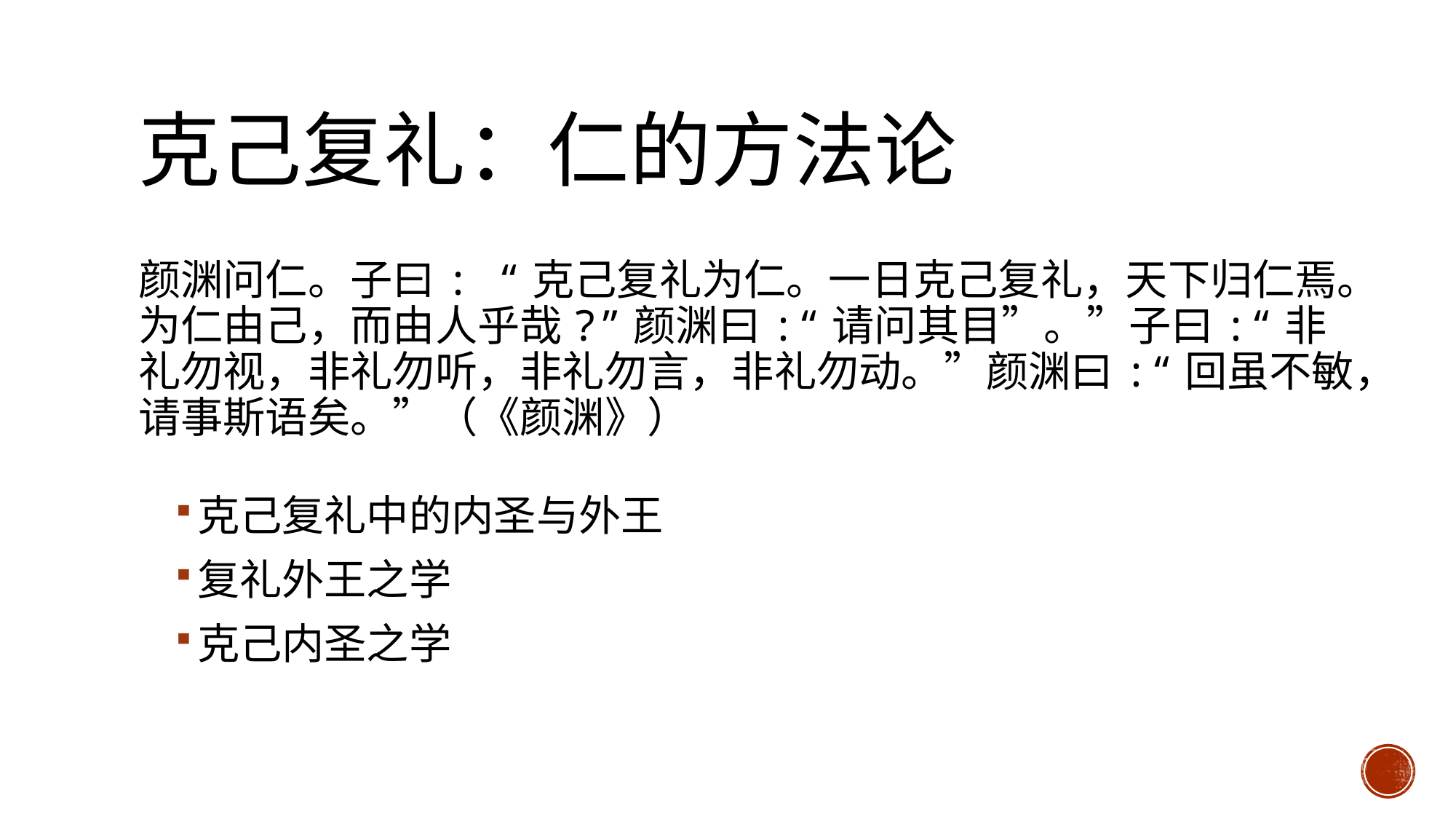

# 克己复礼：仁的方法论
颜渊问仁。子曰: “克己复礼为仁。一日克己复礼，天下归仁焉。为仁由己，而由人乎哉?”颜渊曰:“请问其目”。”子曰:“非礼勿视，非礼勿听，非礼勿言，非礼勿动。”颜渊曰:“回虽不敏，请事斯语矣。”（《颜渊》）

克己复礼中的内圣与外王
复礼外王之学
克己内圣之学